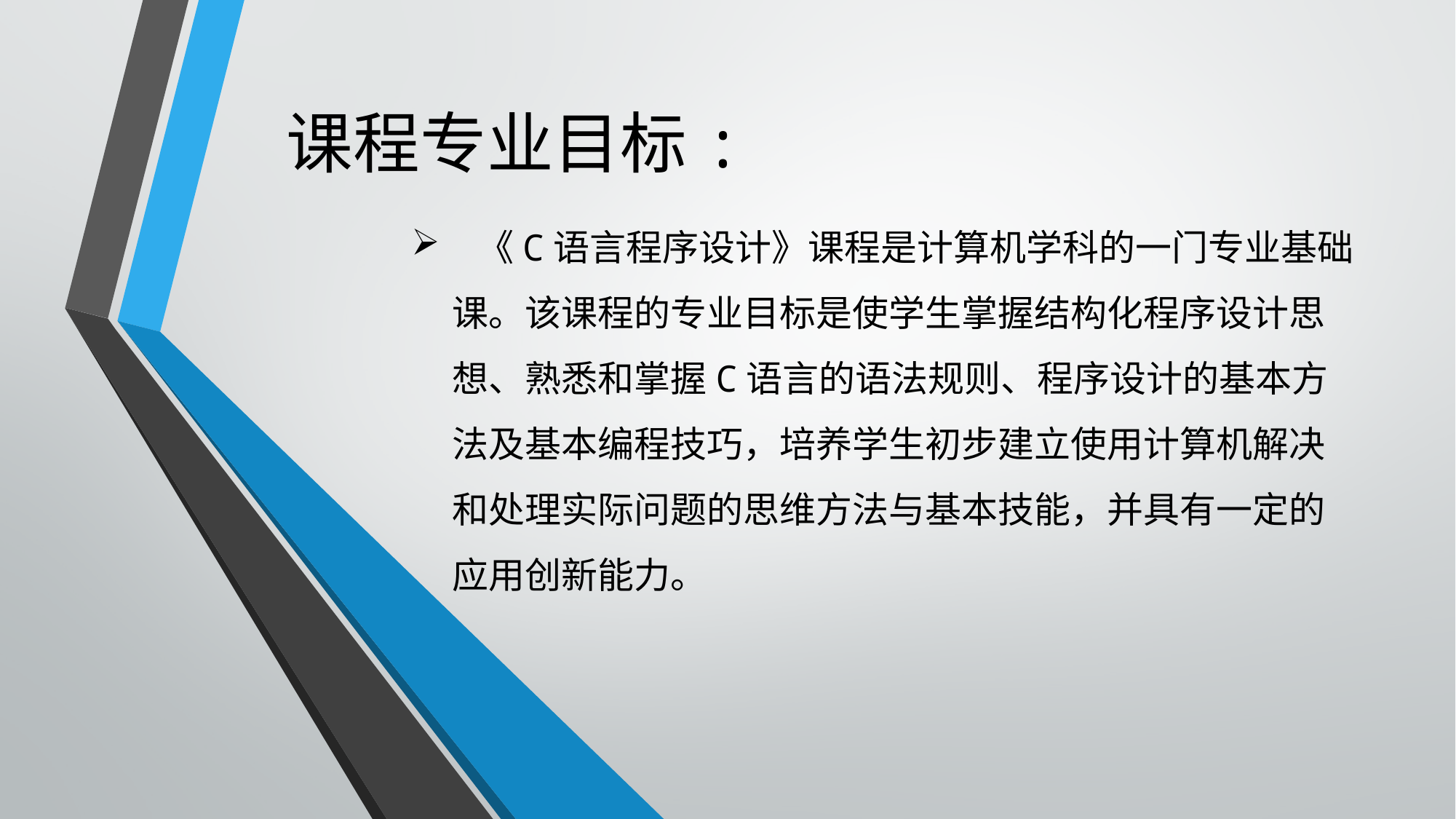

# 课程专业目标:
  《C语言程序设计》课程是计算机学科的一门专业基础课。该课程的专业目标是使学生掌握结构化程序设计思想、熟悉和掌握C语言的语法规则、程序设计的基本方法及基本编程技巧，培养学生初步建立使用计算机解决和处理实际问题的思维方法与基本技能，并具有一定的应用创新能力。